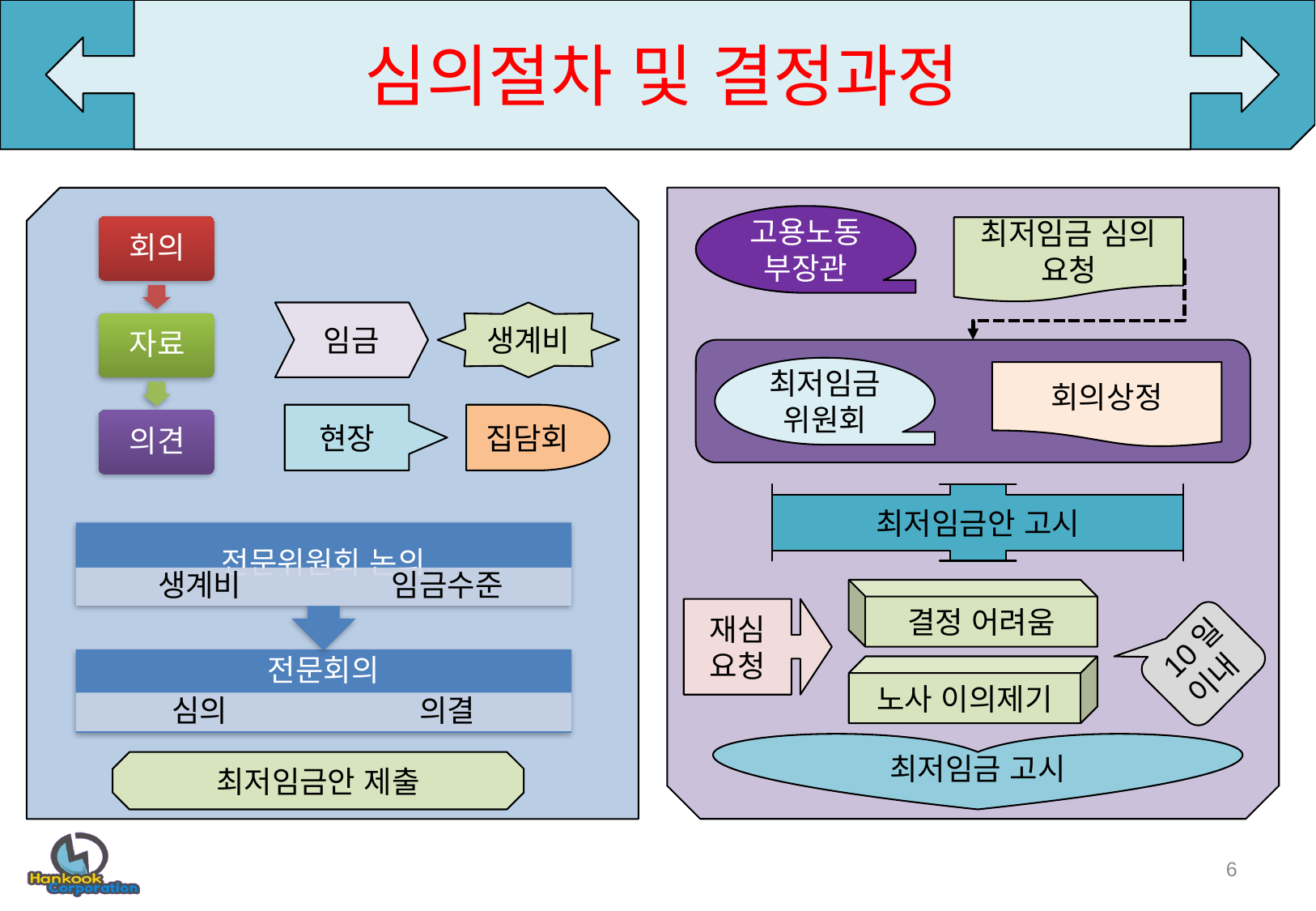

# 심의절차 및 결정과정

회의

자료

의견
임금
생계비
현장
집담회
전문회의
심의
의결
전문위원회 논의
생계비
임금수준
최저임금안 제출

고용노동부장관
최저임금 심의
요청

최저임금
위원회
회의상정
최저임금안 고시
결정 어려움
재심
요청
10일
이내

노사 이의제기
최저임금 고시
6